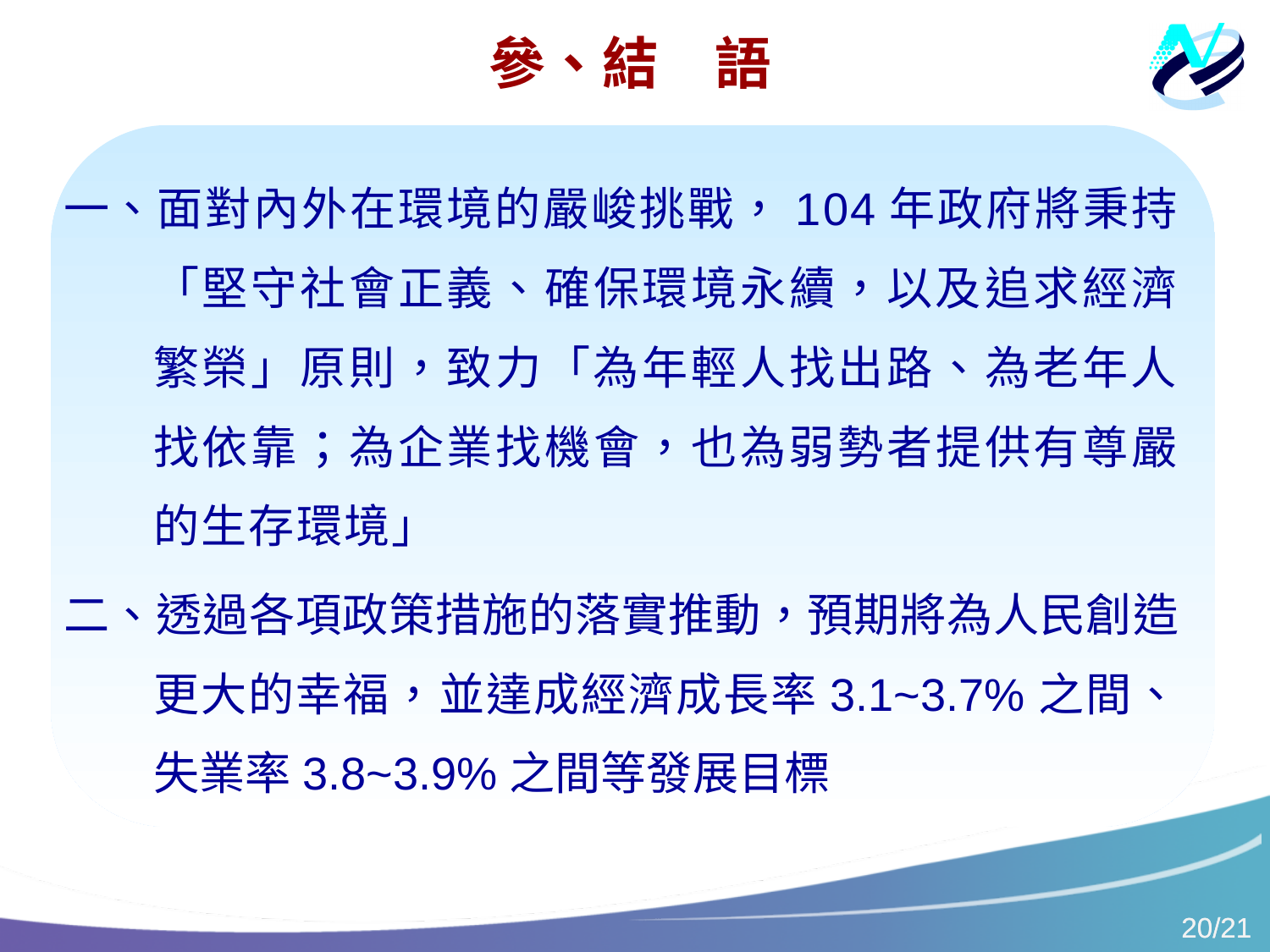

參、結　語

一、面對內外在環境的嚴峻挑戰，104年政府將秉持「堅守社會正義、確保環境永續，以及追求經濟繁榮」原則，致力「為年輕人找出路、為老年人找依靠；為企業找機會，也為弱勢者提供有尊嚴的生存環境」
二、透過各項政策措施的落實推動，預期將為人民創造更大的幸福，並達成經濟成長率3.1~3.7%之間、失業率3.8~3.9%之間等發展目標